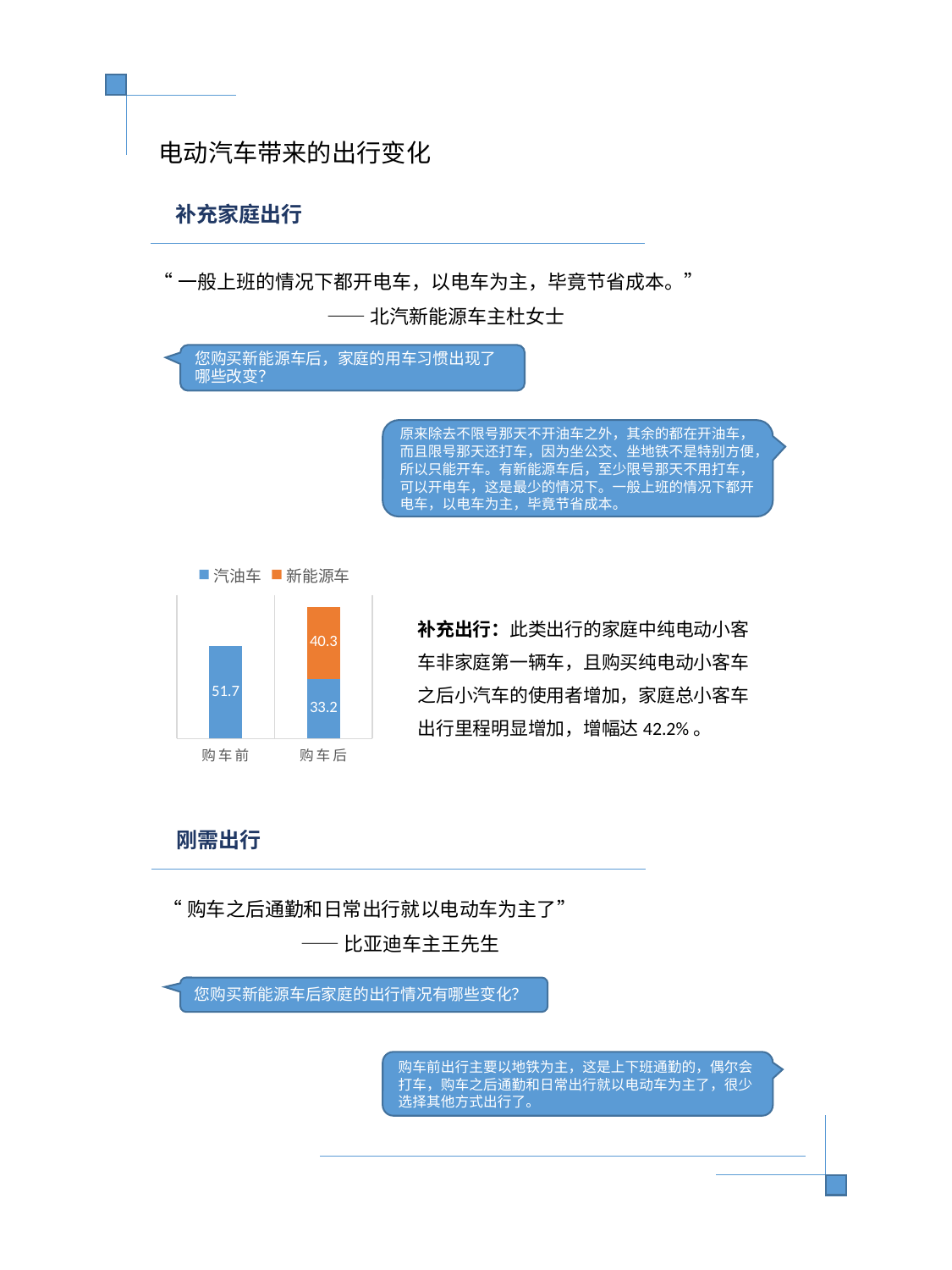

电动汽车带来的出行变化
补充家庭出行
“一般上班的情况下都开电车，以电车为主，毕竟节省成本。”
                                       ——北汽新能源车主杜女士
您购买新能源车后，家庭的用车习惯出现了哪些改变？
原来除去不限号那天不开油车之外，其余的都在开油车，而且限号那天还打车，因为坐公交、坐地铁不是特别方便，所以只能开车。有新能源车后，至少限号那天不用打车，可以开电车，这是最少的情况下。一般上班的情况下都开电车，以电车为主，毕竟节省成本。

### Chart

| Category | 汽油车 | 新能源车 |
|---|---|---|
| 购车前 | 51.6538461538462 | None |
| 购车后 | 33.1923076923077 | 40.3333333333333 |
补充出行：此类出行的家庭中纯电动小客车非家庭第一辆车，且购买纯电动小客车之后小汽车的使用者增加，家庭总小客车出行里程明显增加，增幅达42.2%。
刚需出行
“购车之后通勤和日常出行就以电动车为主了”
                               ——比亚迪车主王先生
您购买新能源车后家庭的出行情况有哪些变化？
购车前出行主要以地铁为主，这是上下班通勤的，偶尔会打车，购车之后通勤和日常出行就以电动车为主了，很少选择其他方式出行了。